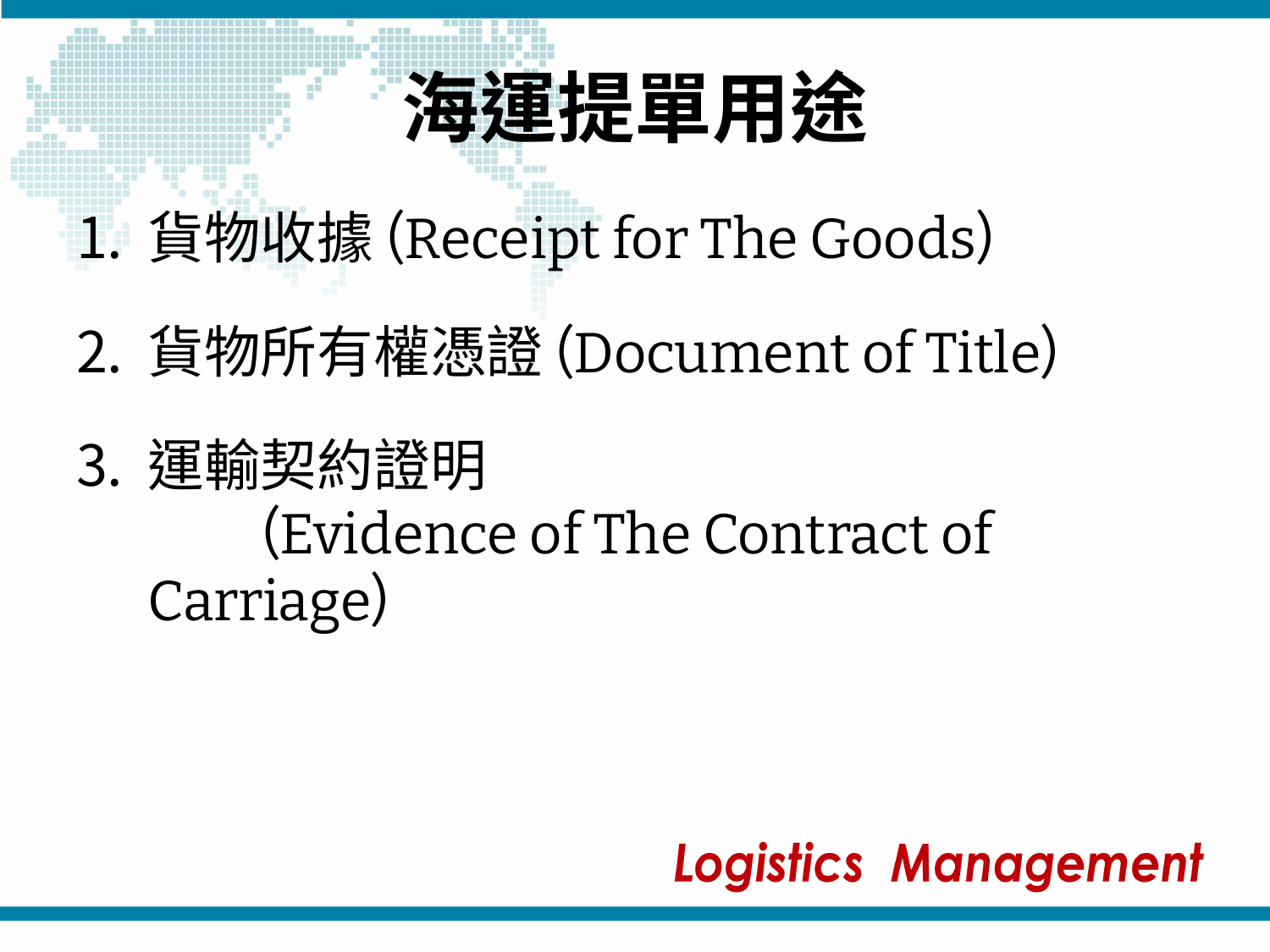

# 海運提單用途
貨物收據(Receipt for The Goods)

貨物所有權憑證(Document of Title)

運輸契約證明                                                                (Evidence of The Contract of Carriage)